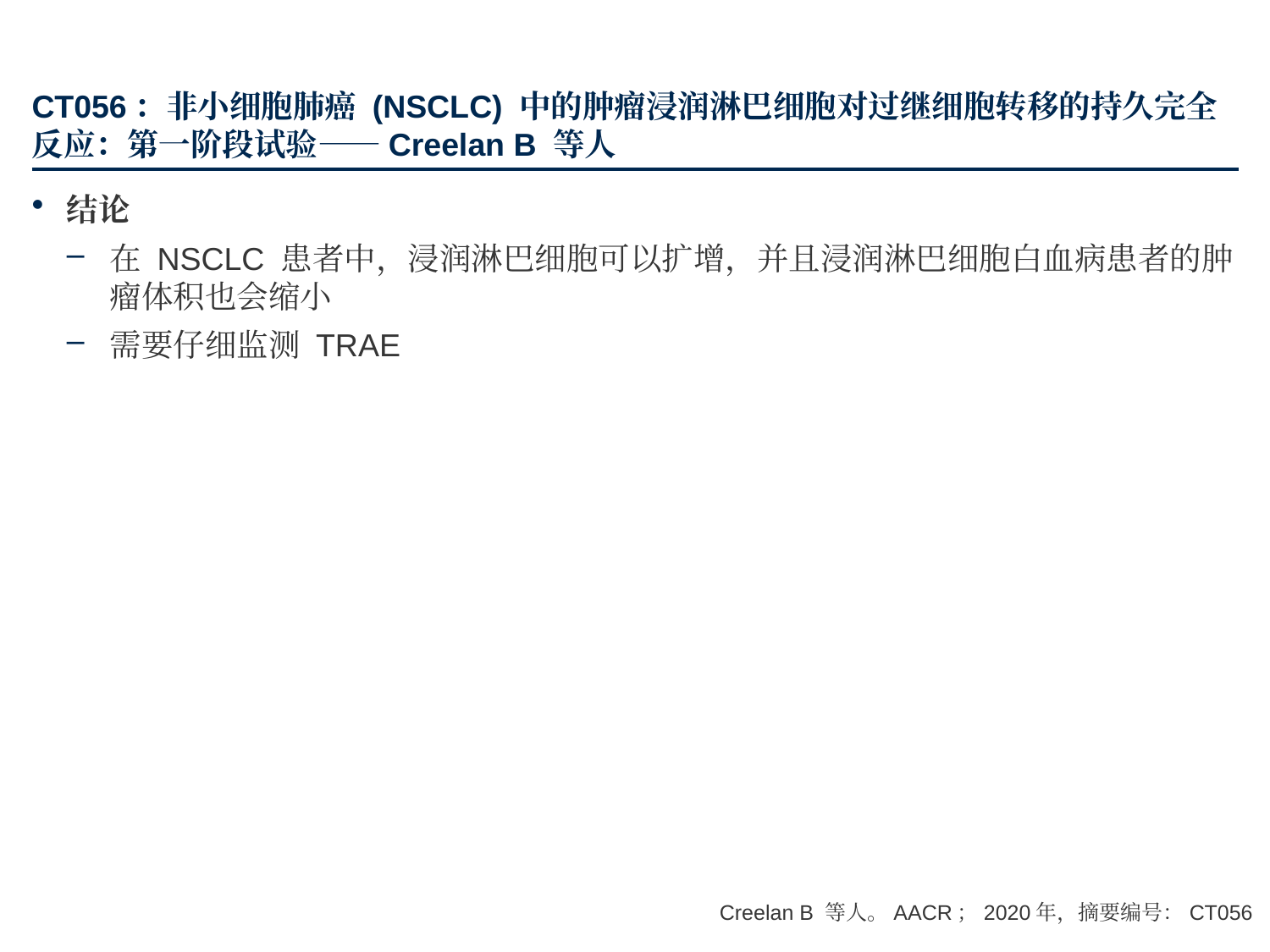

# CT056：非小细胞肺癌 (NSCLC) 中的肿瘤浸润淋巴细胞对过继细胞转移的持久完全反应：第一阶段试验——Creelan B 等人
结论
在 NSCLC 患者中，浸润淋巴细胞可以扩增，并且浸润淋巴细胞白血病患者的肿瘤体积也会缩小
需要仔细监测 TRAE
Creelan B 等人。AACR；2020年，摘要编号：CT056